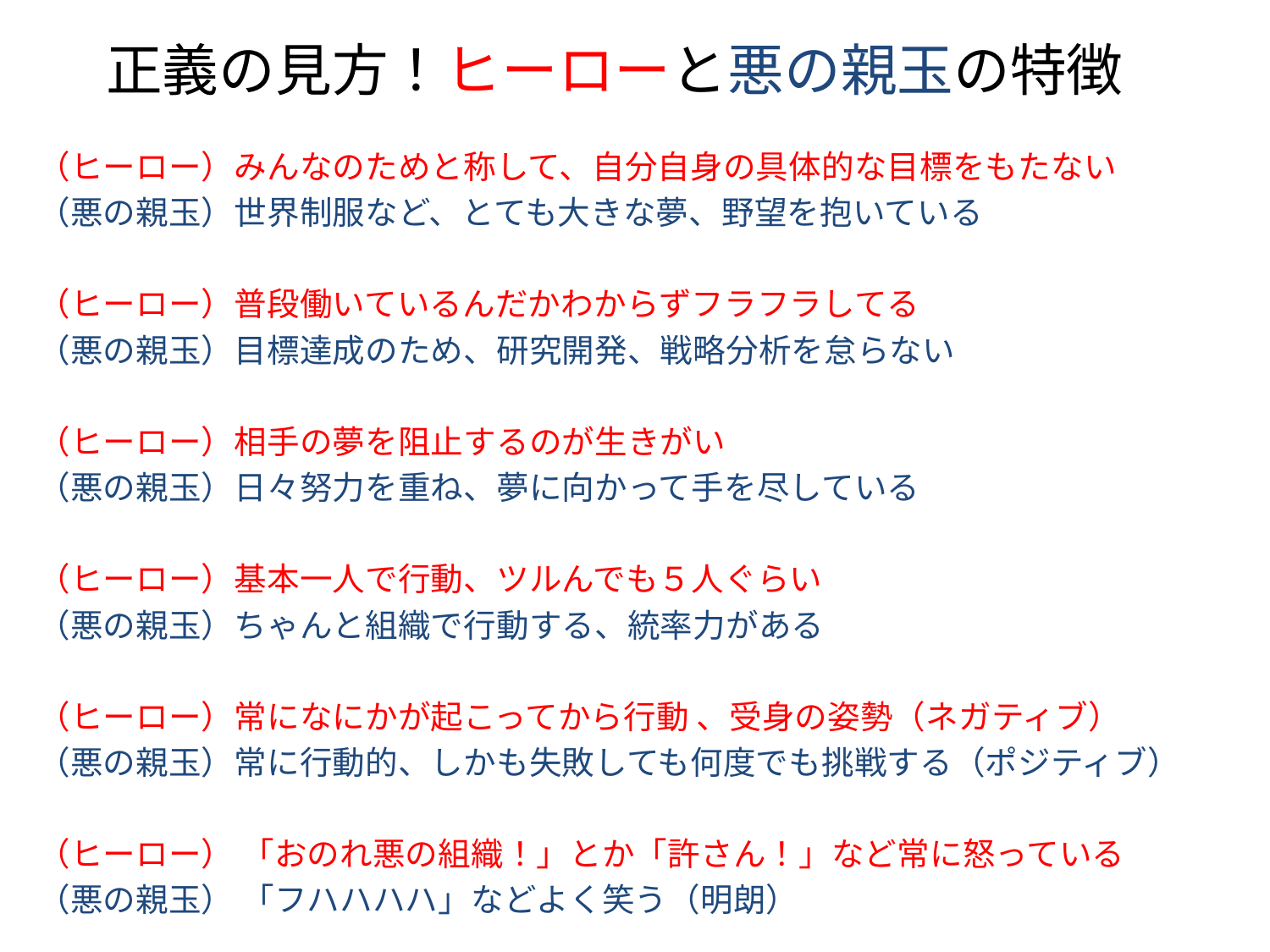

# 正義の見方！ヒーローと悪の親玉の特徴
（ヒーロー）みんなのためと称して、自分自身の具体的な目標をもたない
（悪の親玉）世界制服など、とても大きな夢、野望を抱いている

（ヒーロー）普段働いているんだかわからずフラフラしてる
（悪の親玉）目標達成のため、研究開発、戦略分析を怠らない

（ヒーロー）相手の夢を阻止するのが生きがい
（悪の親玉）日々努力を重ね、夢に向かって手を尽している

（ヒーロー）基本一人で行動、ツルんでも５人ぐらい
（悪の親玉）ちゃんと組織で行動する、統率力がある

（ヒーロー）常になにかが起こってから行動 、受身の姿勢（ネガティブ）
（悪の親玉）常に行動的、しかも失敗しても何度でも挑戦する（ポジティブ）

（ヒーロー） 「おのれ悪の組織！」とか「許さん！」など常に怒っている
（悪の親玉） 「フハハハハ」などよく笑う（明朗）